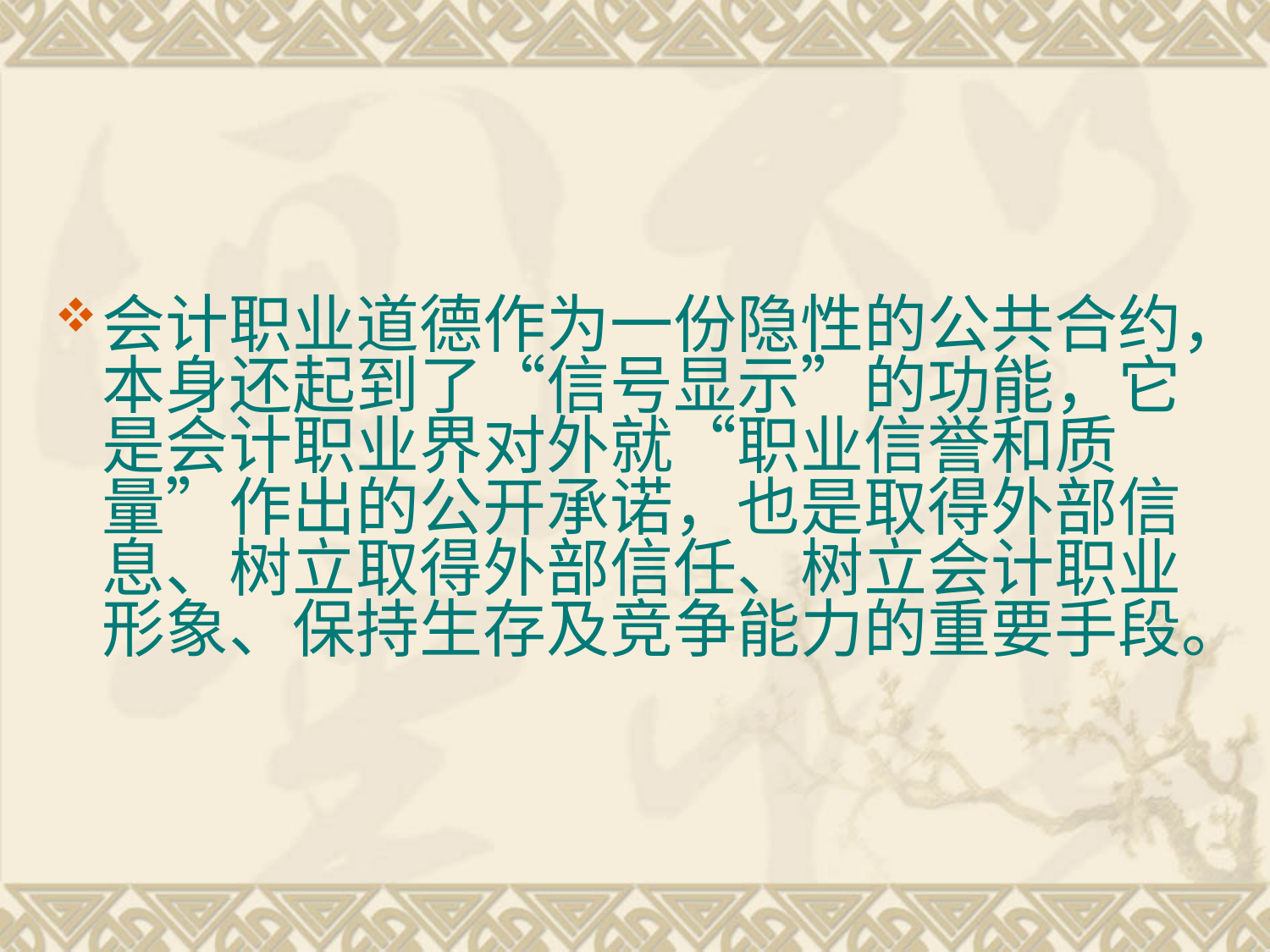

会计职业道德作为一份隐性的公共合约，本身还起到了“信号显示”的功能，它是会计职业界对外就“职业信誉和质量”作出的公开承诺，也是取得外部信息、树立取得外部信任、树立会计职业形象、保持生存及竞争能力的重要手段。